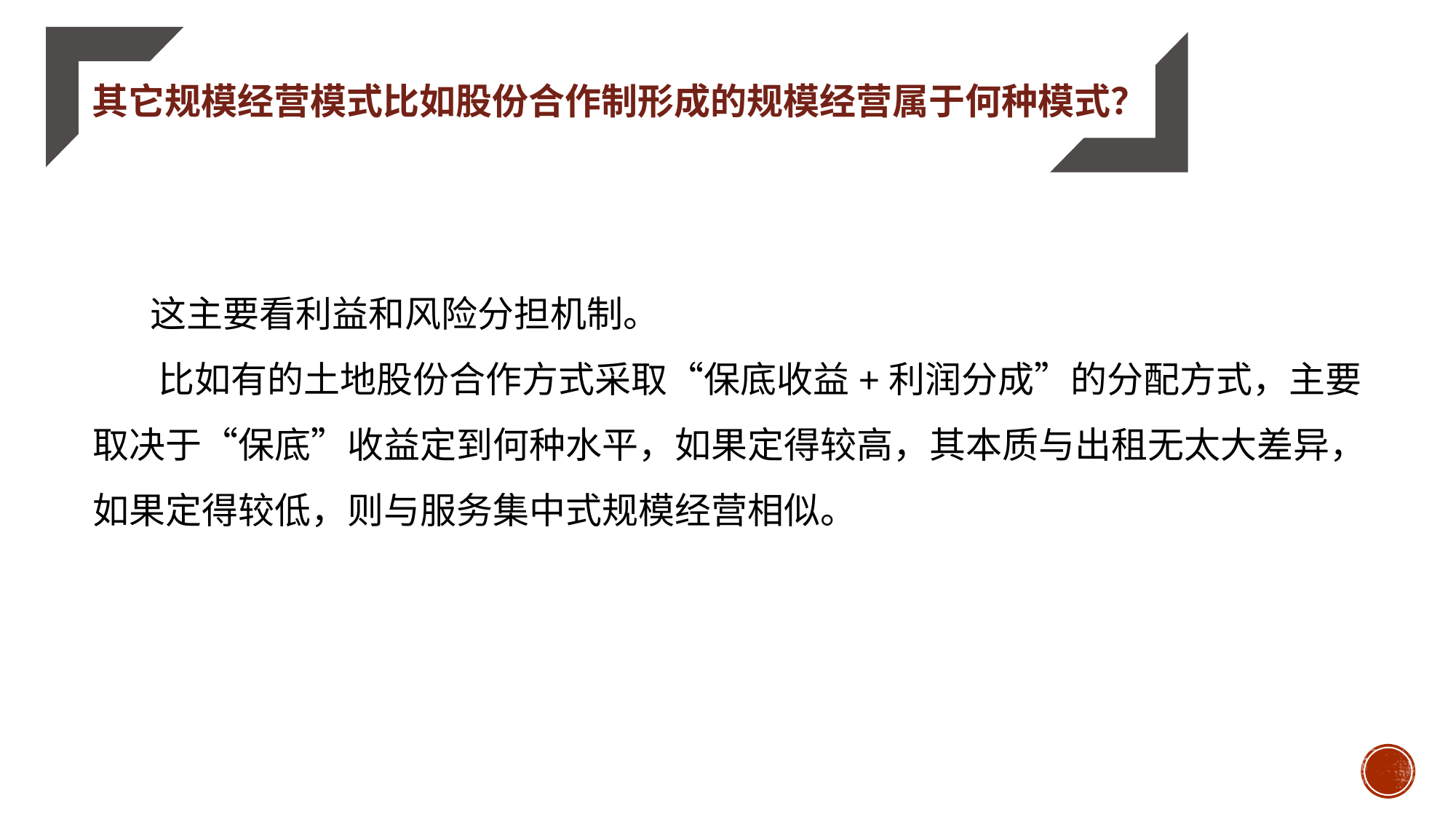

其它规模经营模式比如股份合作制形成的规模经营属于何种模式？
      这主要看利益和风险分担机制。
       比如有的土地股份合作方式采取“保底收益+利润分成”的分配方式，主要取决于“保底”收益定到何种水平，如果定得较高，其本质与出租无太大差异，如果定得较低，则与服务集中式规模经营相似。